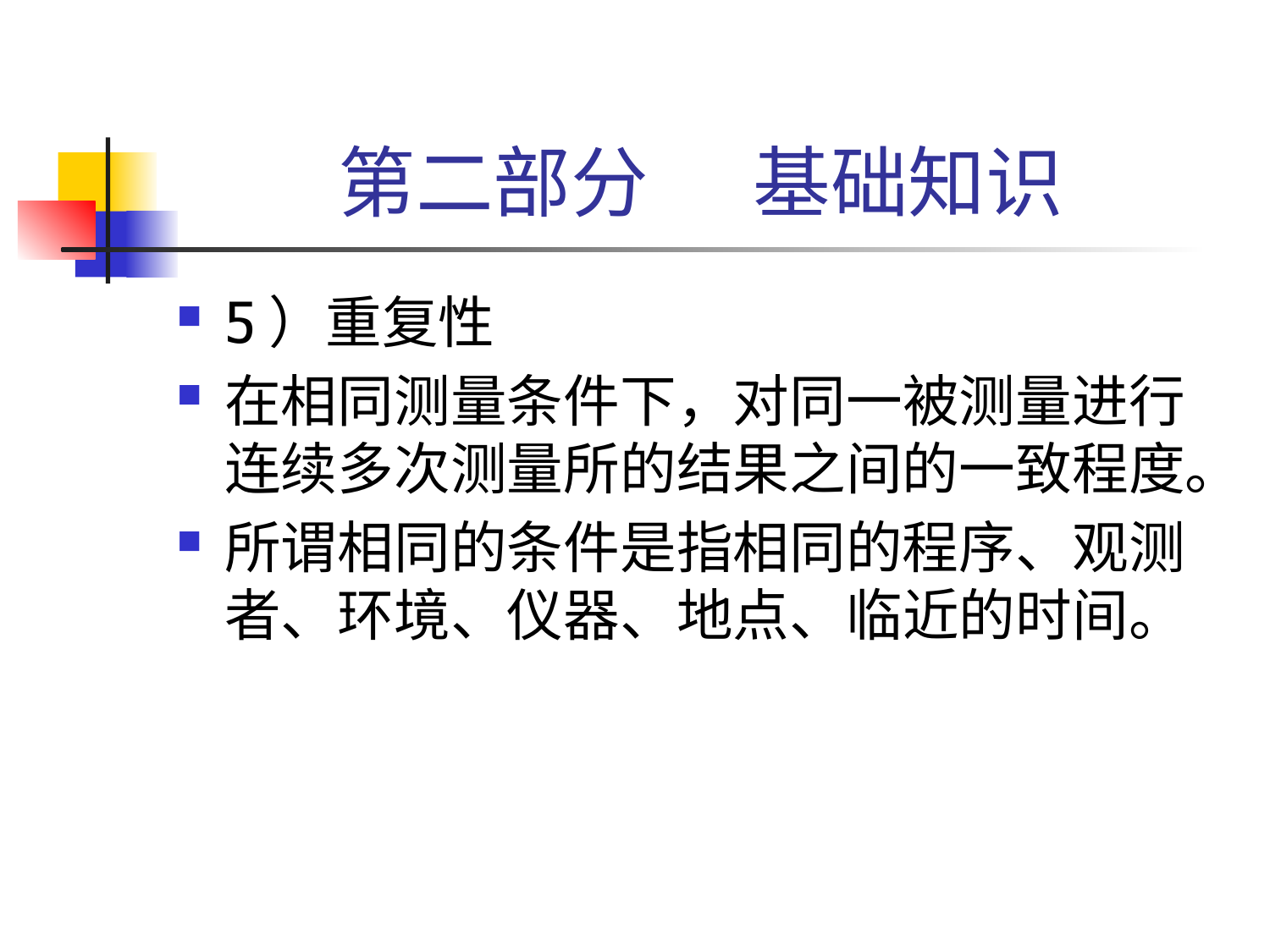

# 第二部分      基础知识
5）重复性
在相同测量条件下，对同一被测量进行连续多次测量所的结果之间的一致程度。
所谓相同的条件是指相同的程序、观测者、环境、仪器、地点、临近的时间。